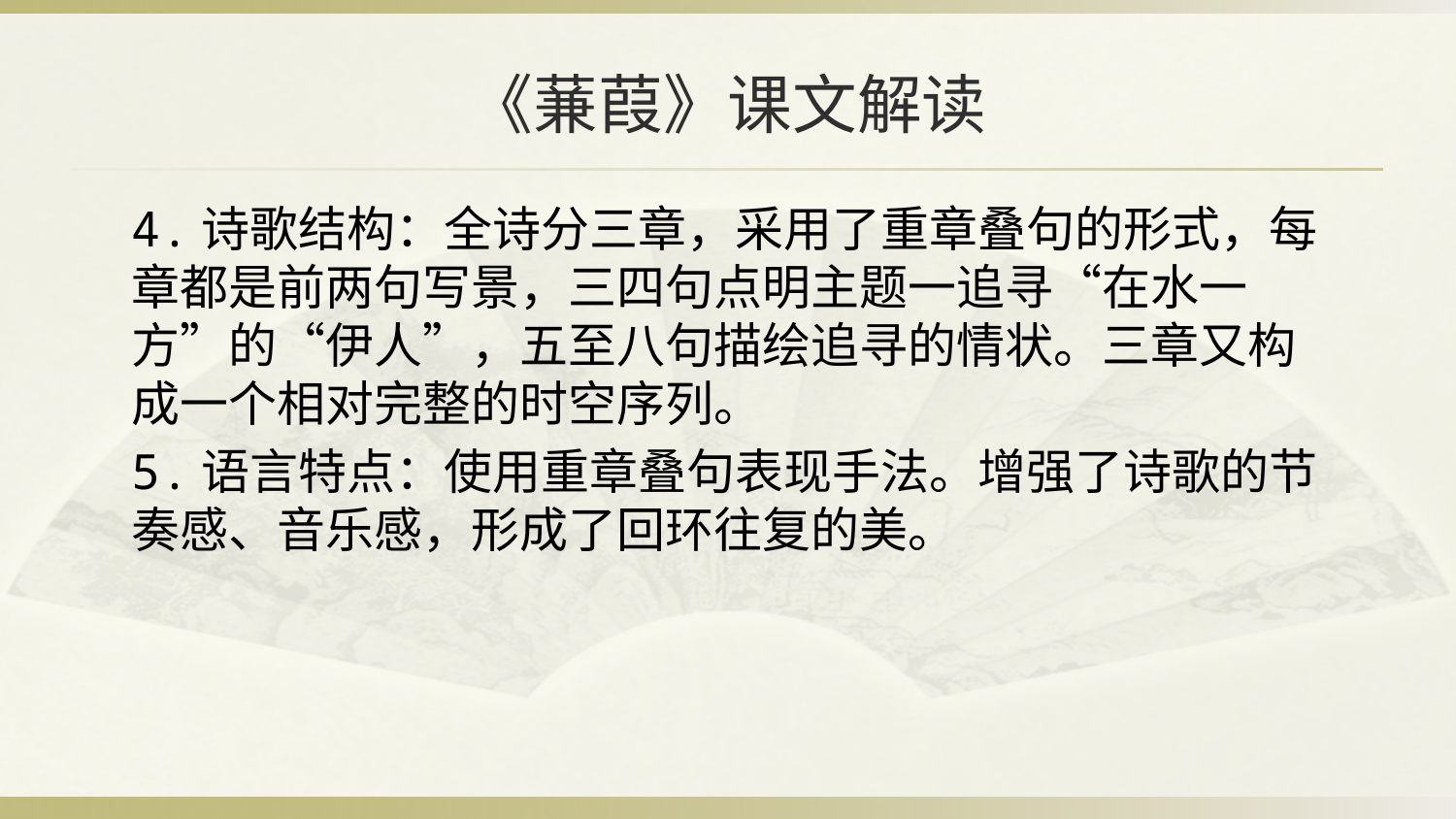

# 《蒹葭》课文解读
4.诗歌结构：全诗分三章，采用了重章叠句的形式，每章都是前两句写景，三四句点明主题一追寻“在水一方”的“伊人”，五至八句描绘追寻的情状。三章又构成一个相对完整的时空序列。
5.语言特点：使用重章叠句表现手法。增强了诗歌的节奏感、音乐感，形成了回环往复的美。